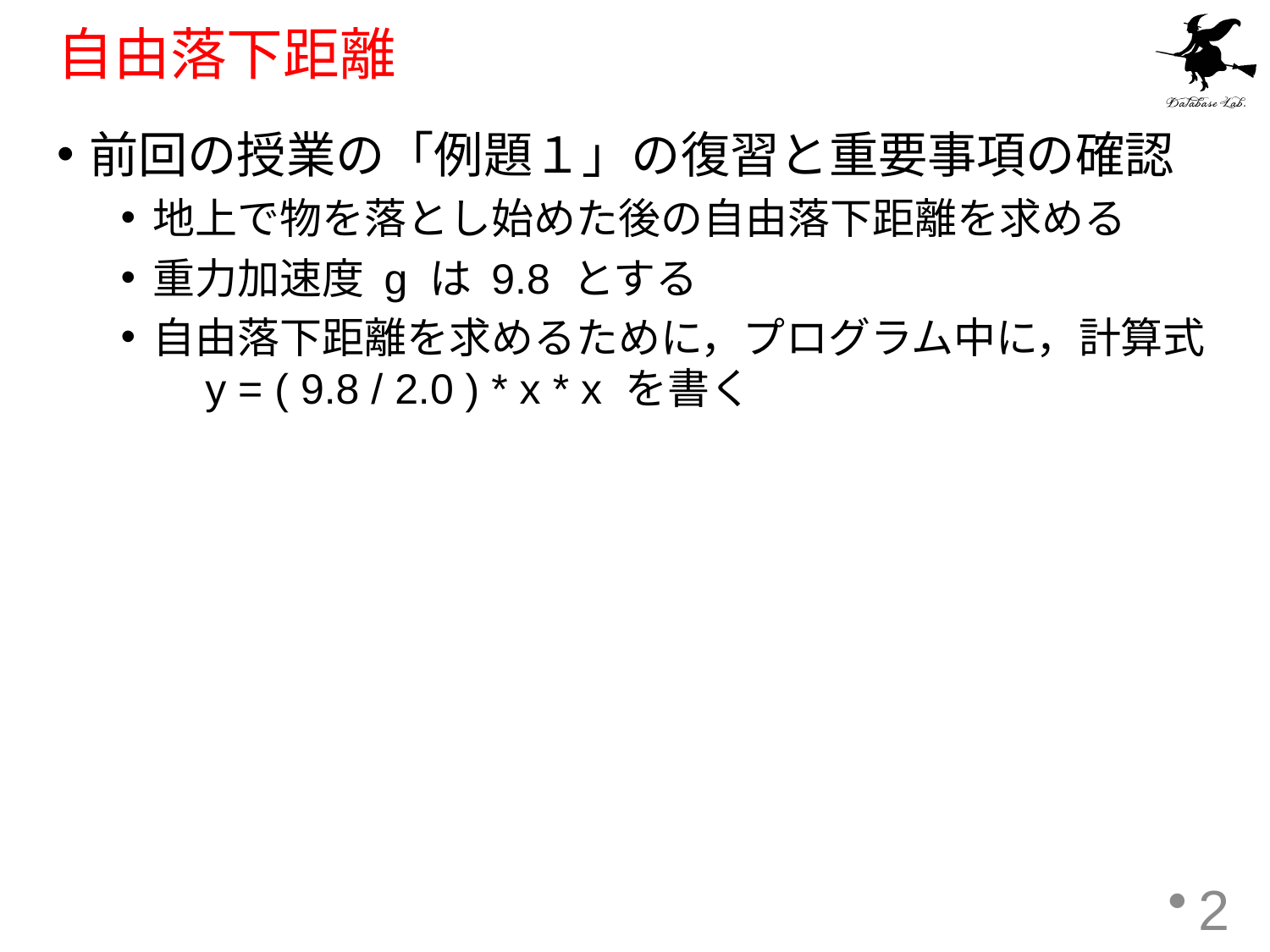

# 自由落下距離
前回の授業の「例題１」の復習と重要事項の確認
地上で物を落とし始めた後の自由落下距離を求める
重力加速度 g は 9.8 とする
自由落下距離を求めるために，プログラム中に，計算式　y = ( 9.8 / 2.0 ) * x * x を書く
2